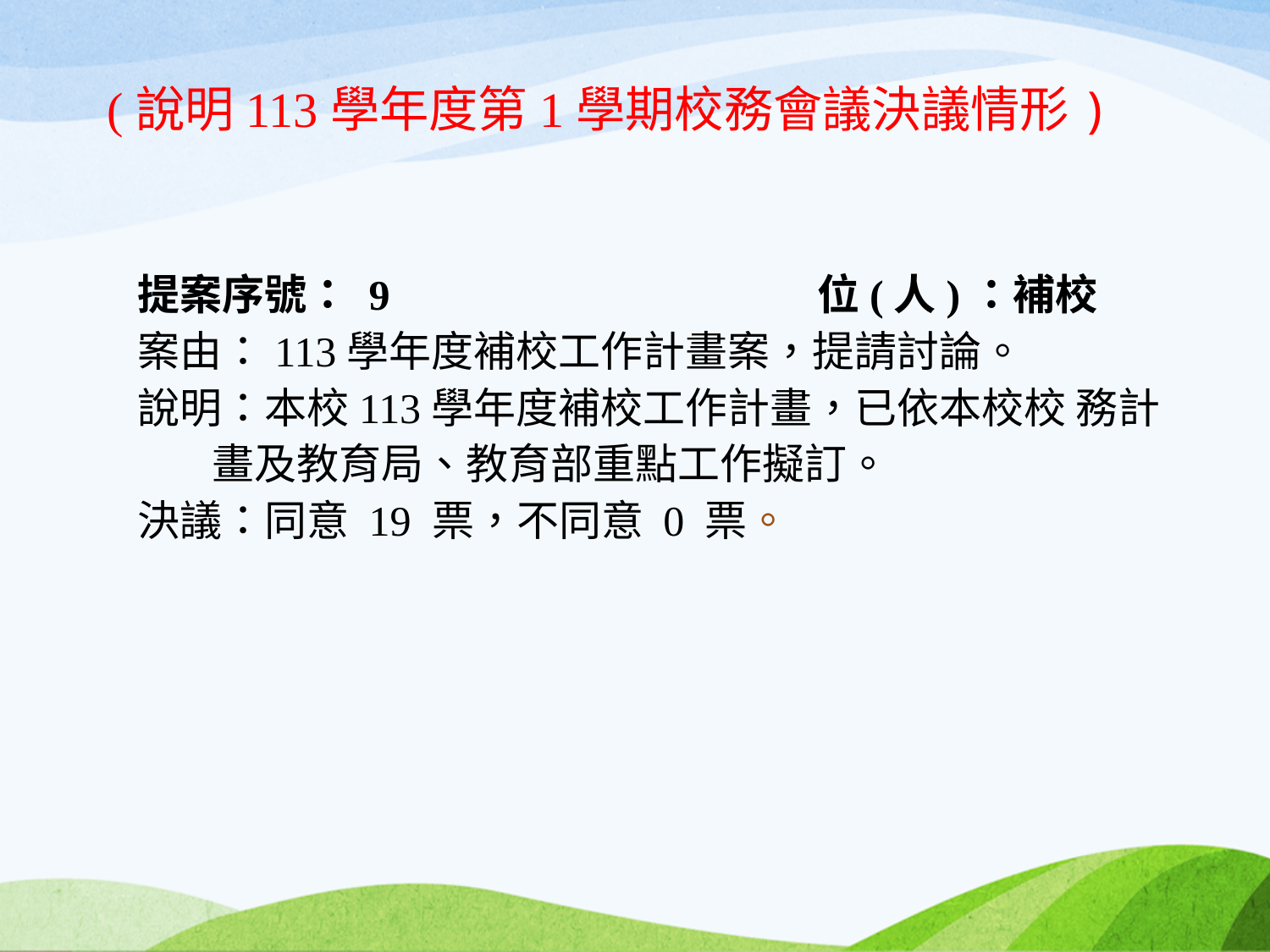

(說明113學年度第1學期校務會議決議情形)
提案序號： 9                 位(人)：補校
案由：113學年度補校工作計畫案，提請討論。
說明：本校113學年度補校工作計畫，已依本校校 務計畫及教育局、教育部重點工作擬訂。
決議：同意 19 票，不同意 0 票。